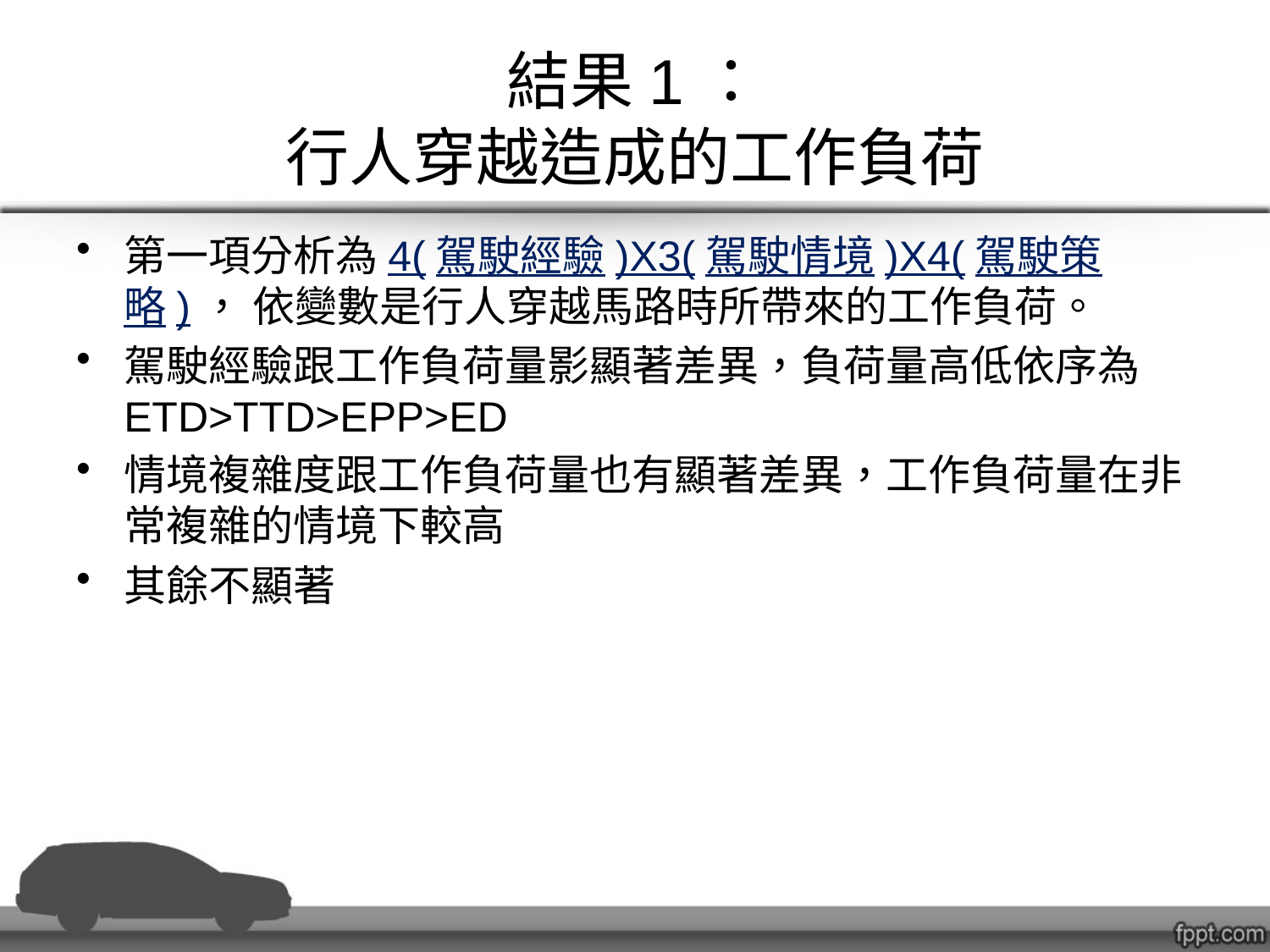

# 結果1： 行人穿越造成的工作負荷
第一項分析為4(駕駛經驗)X3(駕駛情境)X4(駕駛策略)， 依變數是行人穿越馬路時所帶來的工作負荷。
駕駛經驗跟工作負荷量影顯著差異，負荷量高低依序為ETD>TTD>EPP>ED
情境複雜度跟工作負荷量也有顯著差異，工作負荷量在非常複雜的情境下較高
其餘不顯著